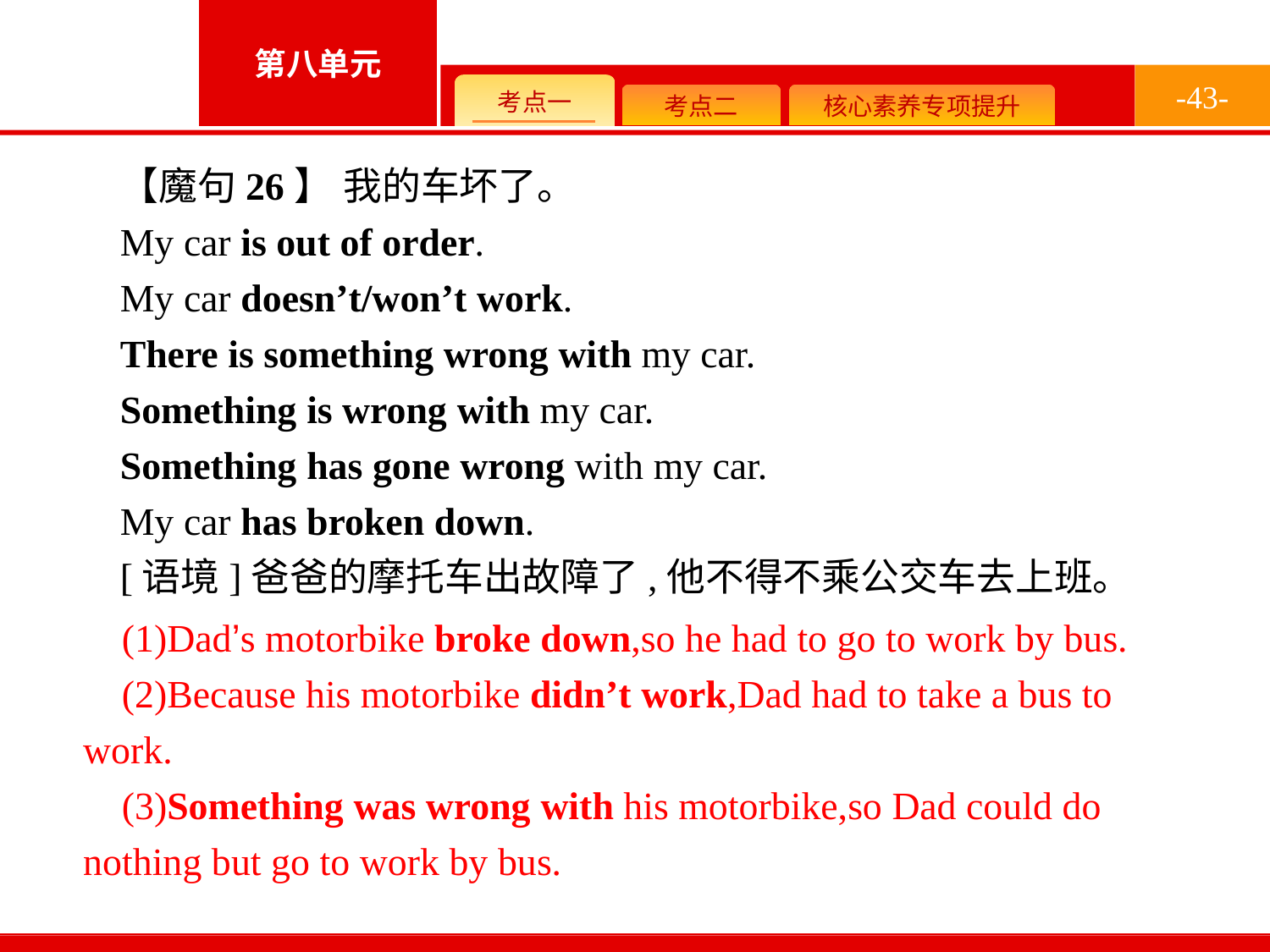

-43-
【魔句26】 我的车坏了。
My car is out of order.
My car doesn’t/won’t work.
There is something wrong with my car.
Something is wrong with my car.
Something has gone wrong with my car.
My car has broken down.
[语境]爸爸的摩托车出故障了,他不得不乘公交车去上班。
(1)Dad’s motorbike broke down,so he had to go to work by bus.
(2)Because his motorbike didn’t work,Dad had to take a bus to work.
(3)Something was wrong with his motorbike,so Dad could do nothing but go to work by bus.